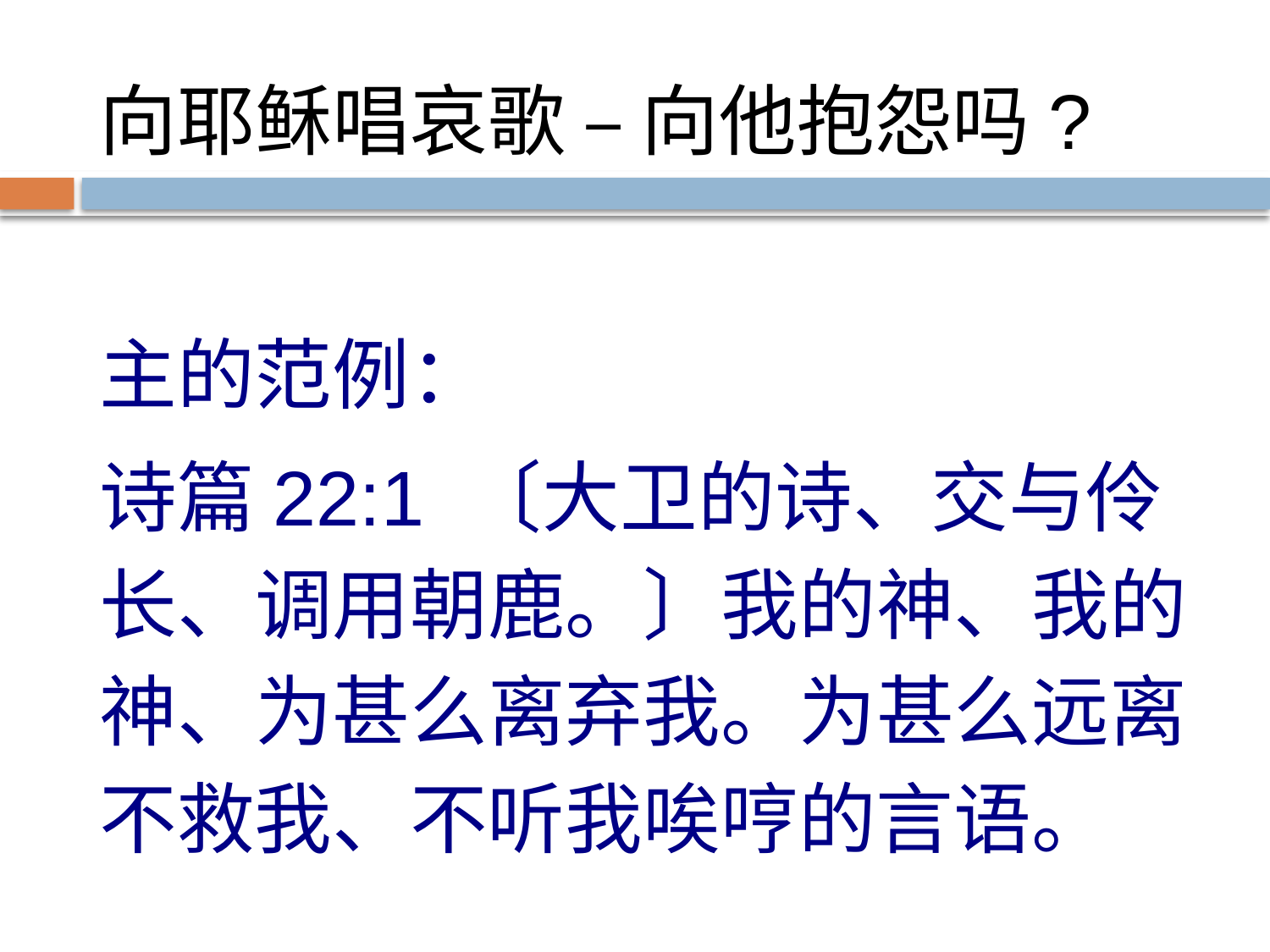

向耶稣唱哀歌 – 向他抱怨吗?
主的范例：
诗篇22:1 〔大卫的诗、交与伶长、调用朝鹿。〕我的神、我的神、为甚么离弃我。为甚么远离不救我、不听我唉哼的言语。